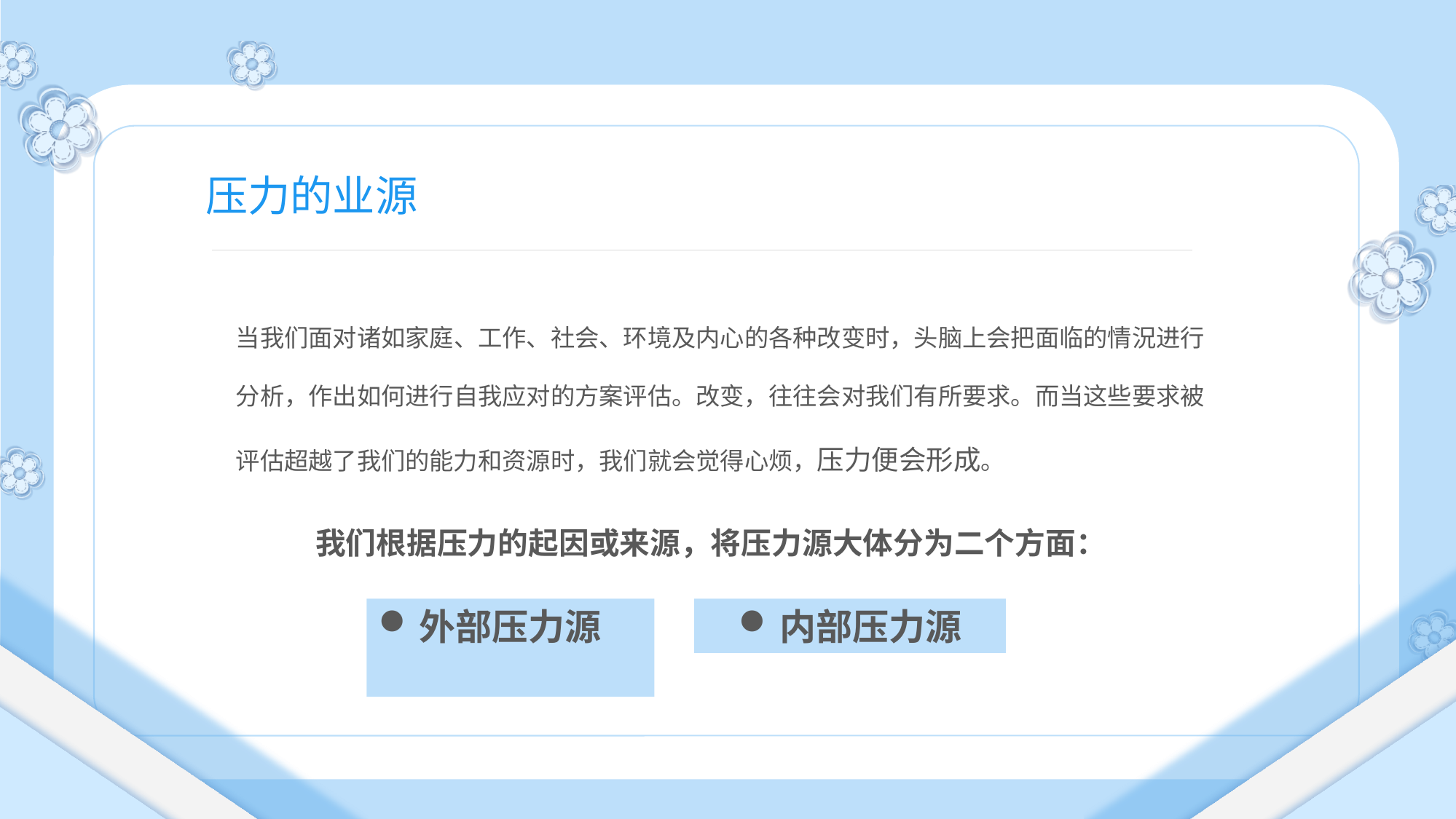

压力的业源
当我们面对诸如家庭、工作、社会、环境及内心的各种改变时，头脑上会把面临的情況进行分析，作出如何进行自我应对的方案评估。改变，往往会对我们有所要求。而当这些要求被评估超越了我们的能力和资源时，我们就会觉得心烦，压力便会形成。
我们根据压力的起因或来源，将压力源大体分为二个方面：
内部压力源
外部压力源